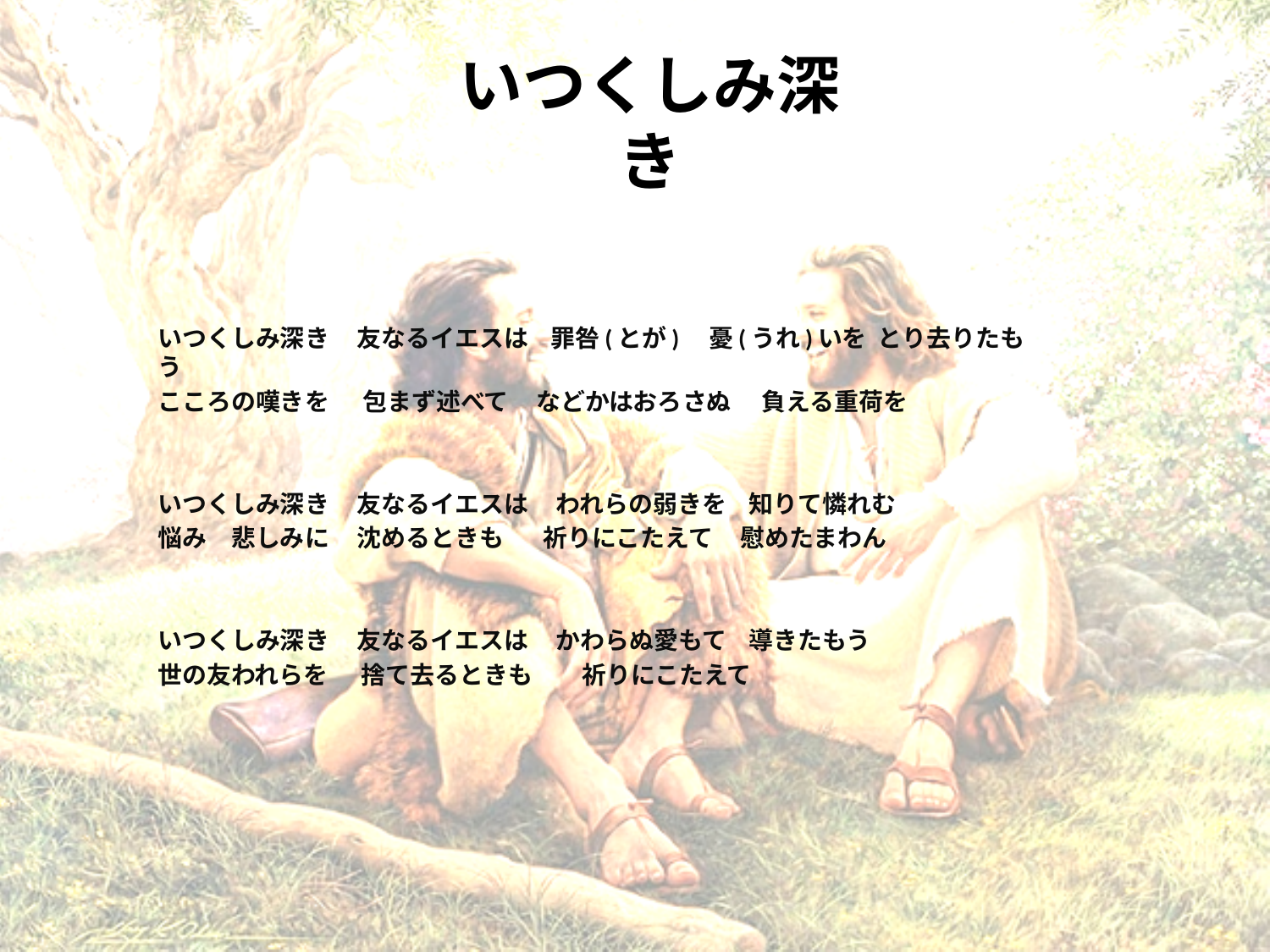

# いつくしみ深き
いつくしみ深き     友なるイエスは    罪咎(とが)　憂(うれ)いを  とり去りたもう
こころの嘆きを      包まず述べて     などかはおろさぬ 　負える重荷を

いつくしみ深き     友なるイエスは     われらの弱きを    知りて憐れむ
悩み　悲しみに     沈めるときも       祈りにこたえて     慰めたまわん

いつくしみ深き     友なるイエスは     かわらぬ愛もて    導きたもう
世の友われらを      捨て去るときも　　祈りにこたえて